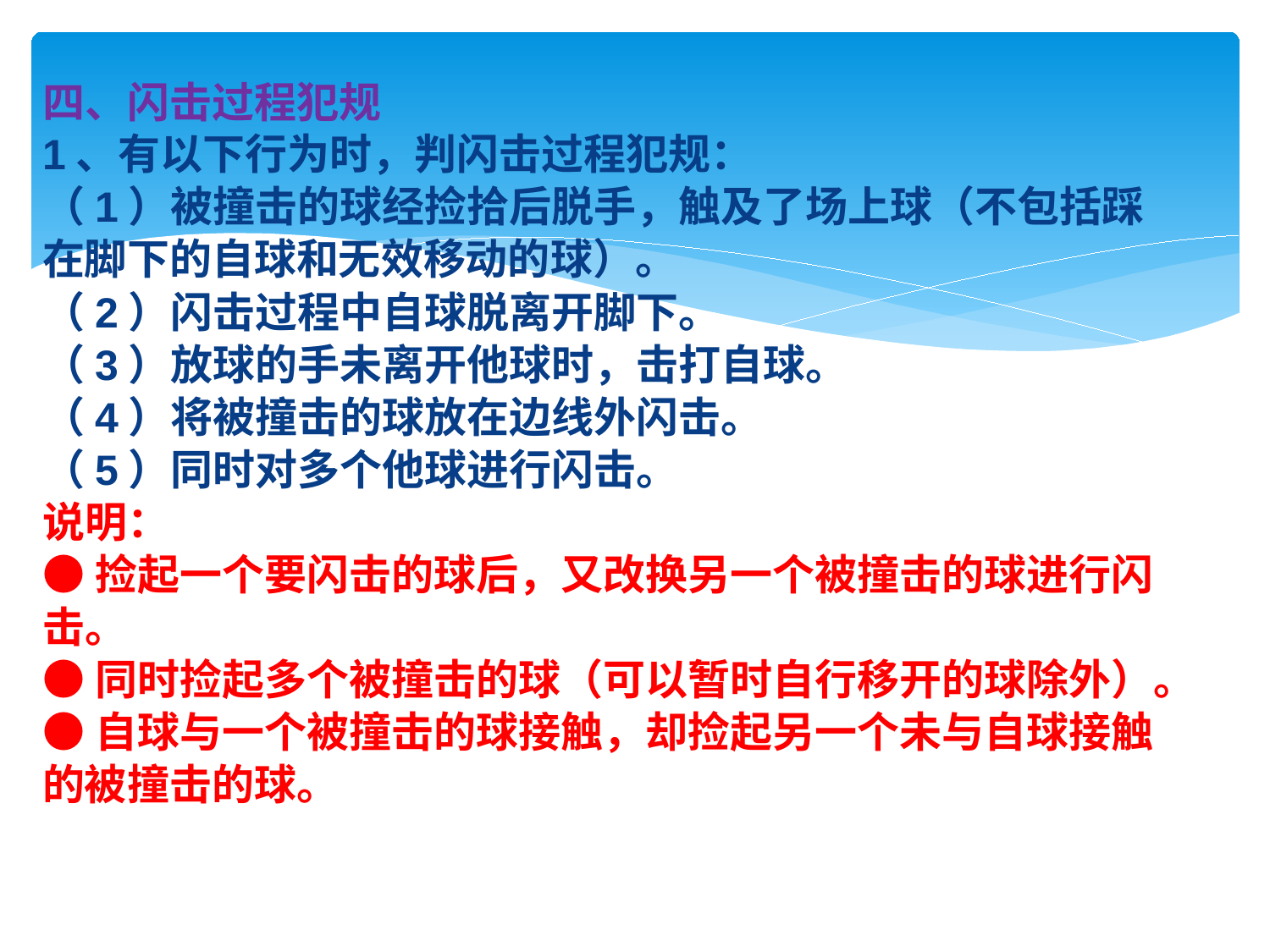

四、闪击过程犯规
1、有以下行为时，判闪击过程犯规：
（1）被撞击的球经捡拾后脱手，触及了场上球（不包括踩在脚下的自球和无效移动的球）。
（2）闪击过程中自球脱离开脚下。
（3）放球的手未离开他球时，击打自球。
（4）将被撞击的球放在边线外闪击。
（5）同时对多个他球进行闪击。
说明：
●捡起一个要闪击的球后，又改换另一个被撞击的球进行闪击。
●同时捡起多个被撞击的球（可以暂时自行移开的球除外）。
●自球与一个被撞击的球接触，却捡起另一个未与自球接触的被撞击的球。